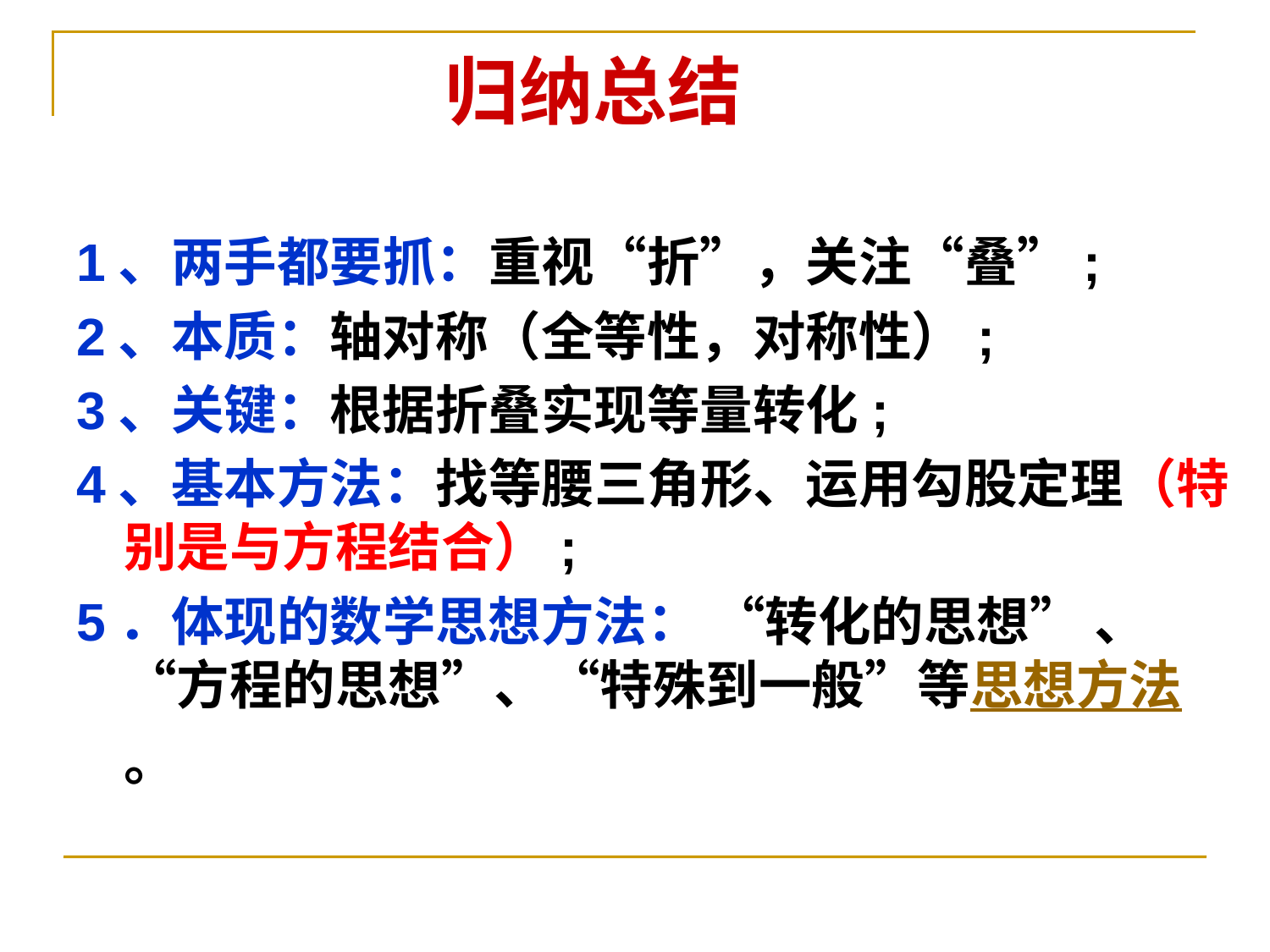

# 归纳总结
1、两手都要抓：重视“折”，关注“叠”;
2、本质：轴对称（全等性，对称性）;
3、关键：根据折叠实现等量转化;
4、基本方法：找等腰三角形、运用勾股定理（特别是与方程结合）;
5．体现的数学思想方法： “转化的思想” 、“方程的思想”、“特殊到一般”等思想方法。